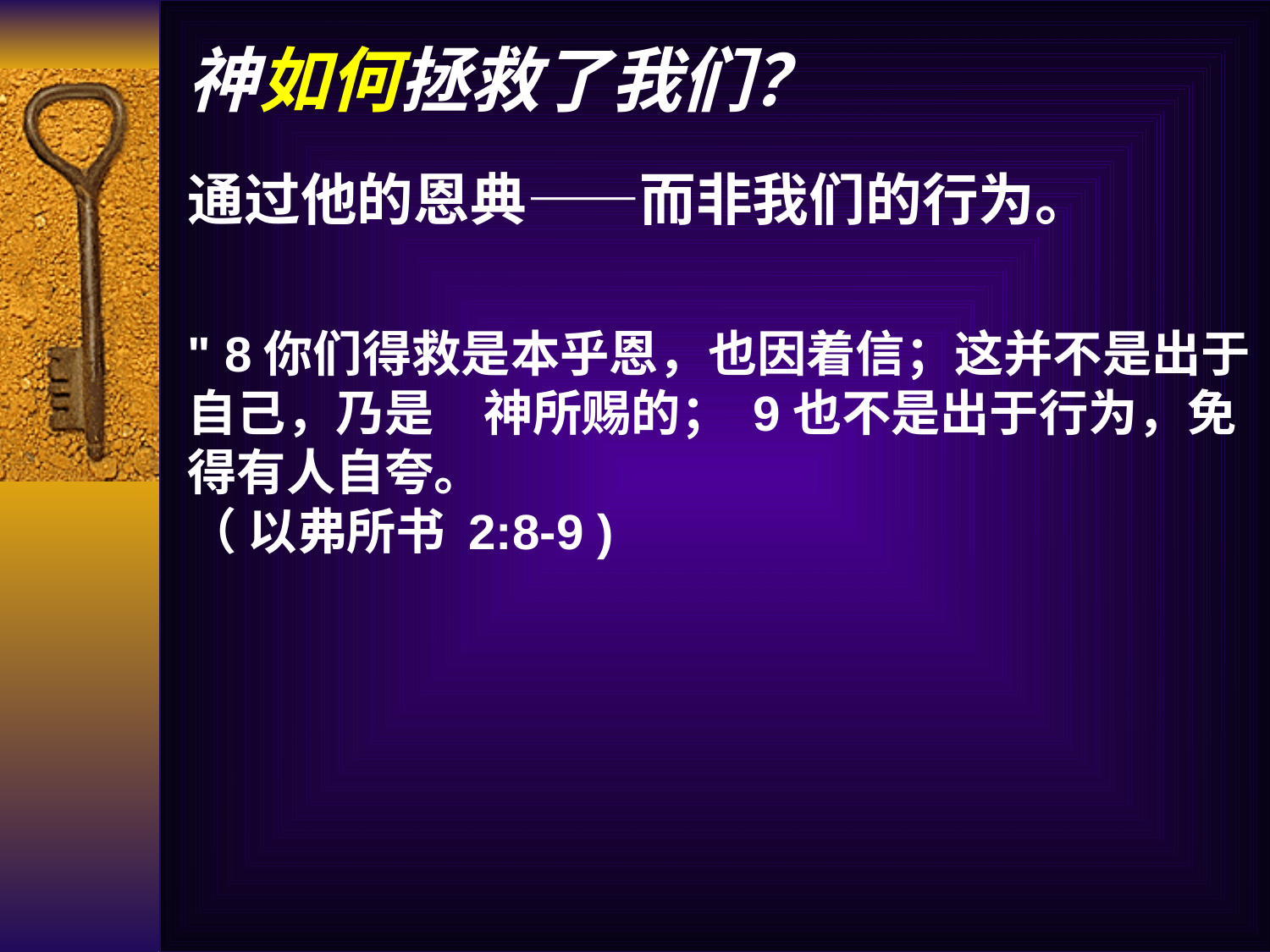

# 神如何拯救了我们？
通过他的恩典——而非我们的行为。
" 8你们得救是本乎恩，也因着信；这并不是出于自己，乃是　神所赐的； 9也不是出于行为，免得有人自夸。
（ 以弗所书 2:8-9 )